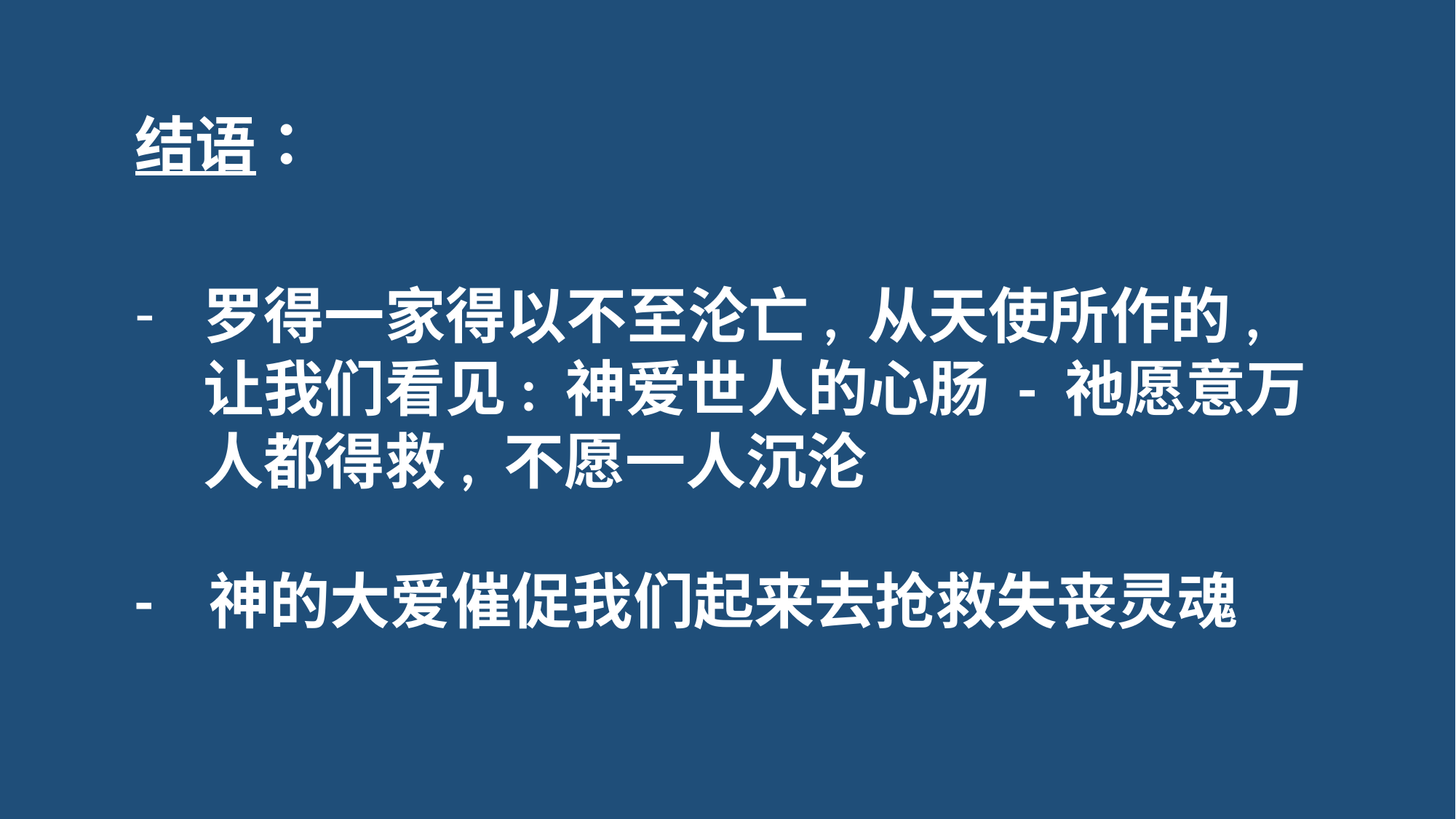

# 结语：

罗得一家得以不至沦亡, 从天使所作的, 让我们看见: 神爱世人的心肠 - 祂愿意万人都得救, 不愿一人沉沦

-   神的大爱催促我们起来去抢救失丧灵魂